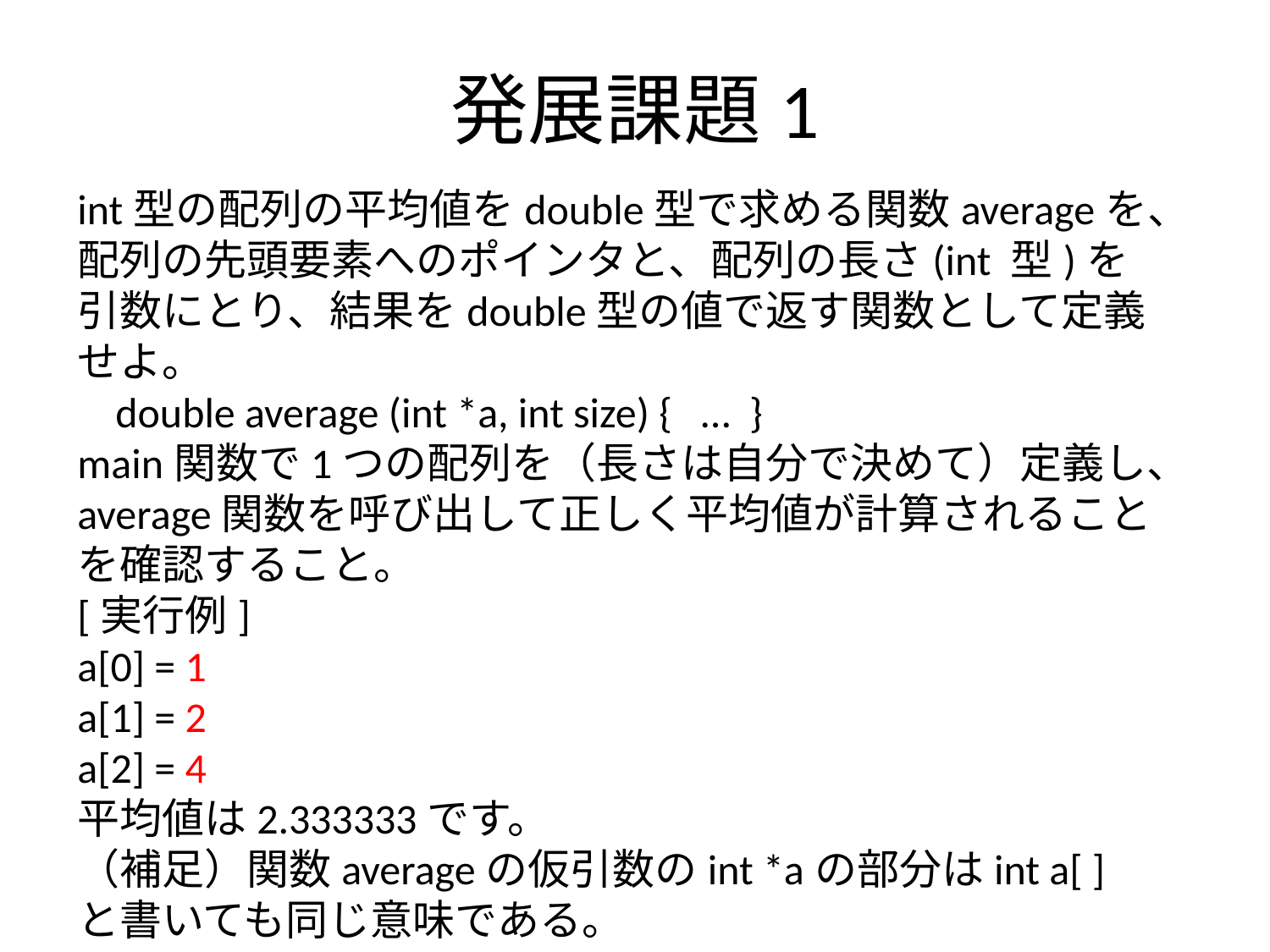

# 発展課題1
int型の配列の平均値をdouble型で求める関数averageを、配列の先頭要素へのポインタと、配列の長さ(int 型)を引数にとり、結果をdouble型の値で返す関数として定義せよ。
    double average (int *a, int size) {   …  }
main関数で1つの配列を（長さは自分で決めて）定義し、average関数を呼び出して正しく平均値が計算されることを確認すること。
[実行例]
a[0] = 1
a[1] = 2
a[2] = 4
平均値は2.333333です。
（補足）関数averageの仮引数のint *aの部分はint a[ ] と書いても同じ意味である。